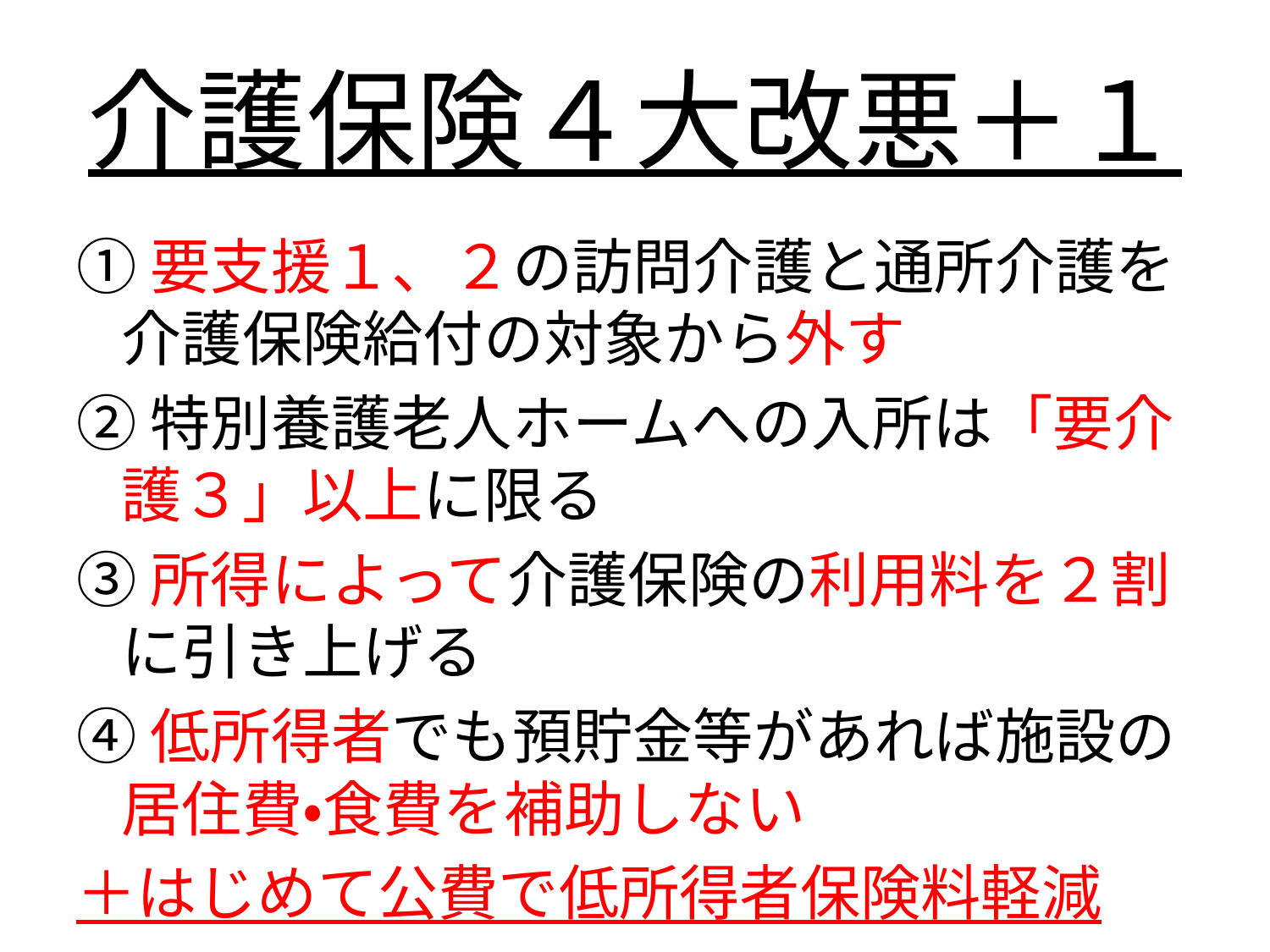

# 介護保険４大改悪＋１
①要支援１、２の訪問介護と通所介護を介護保険給付の対象から外す
②特別養護老人ホームへの入所は「要介護３」以上に限る
③所得によって介護保険の利用料を２割に引き上げる
④低所得者でも預貯金等があれば施設の居住費・食費を補助しない
＋はじめて公費で低所得者保険料軽減